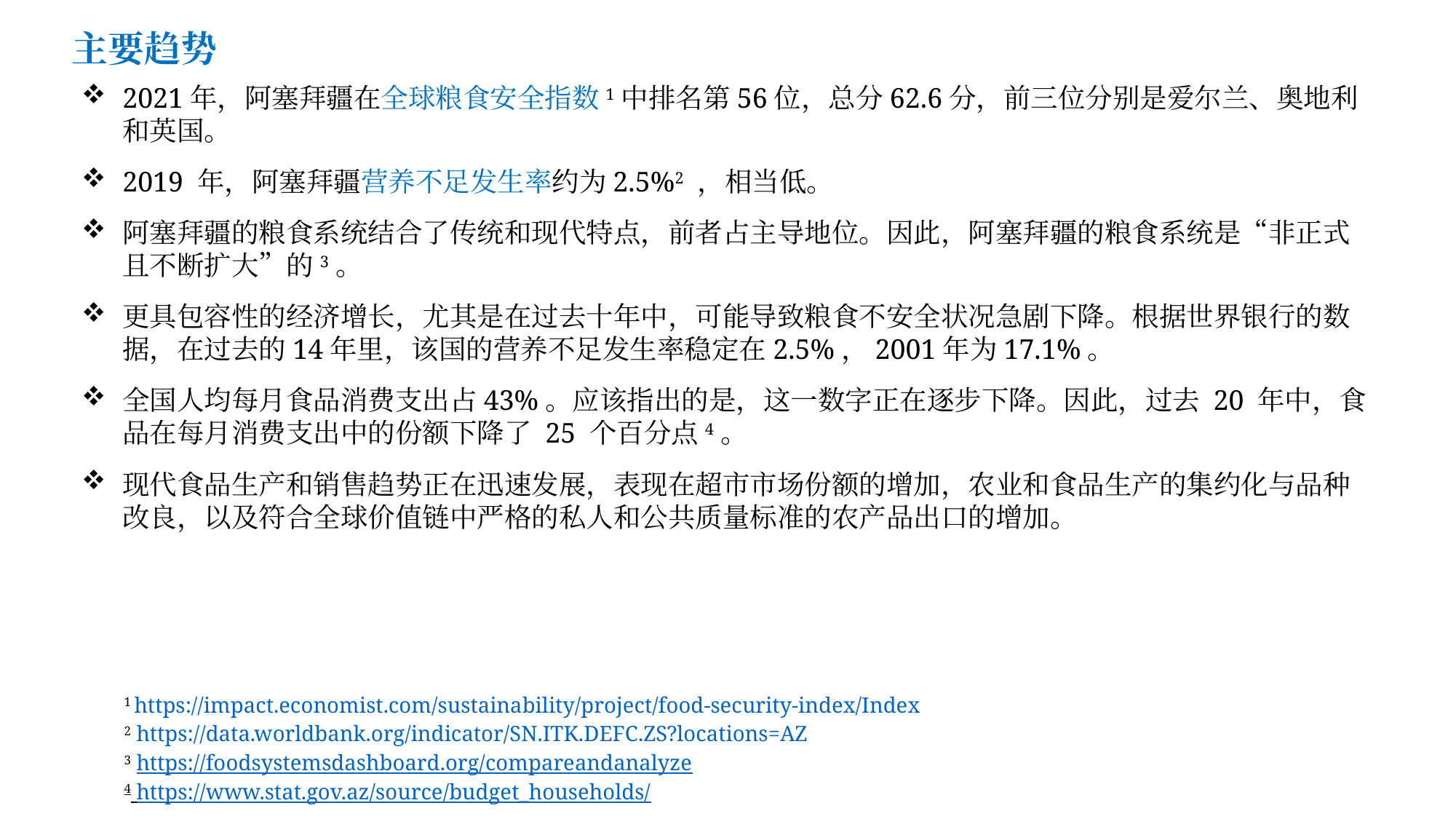

主要趋势
2021年，阿塞拜疆在全球粮食安全指数1中排名第56位，总分62.6分，前三位分别是爱尔兰、奥地利和英国。
2019 年，阿塞拜疆营养不足发生率约为2.5%2 ，相当低。
阿塞拜疆的粮食系统结合了传统和现代特点，前者占主导地位。因此，阿塞拜疆的粮食系统是“非正式且不断扩大”的3。
更具包容性的经济增长，尤其是在过去十年中，可能导致粮食不安全状况急剧下降。根据世界银行的数据，在过去的14年里，该国的营养不足发生率稳定在2.5%，2001年为17.1%。
全国人均每月食品消费支出占43%。应该指出的是，这一数字正在逐步下降。因此，过去 20 年中，食品在每月消费支出中的份额下降了 25 个百分点4。
现代食品生产和销售趋势正在迅速发展，表现在超市市场份额的增加，农业和食品生产的集约化与品种改良，以及符合全球价值链中严格的私人和公共质量标准的农产品出口的增加。
1 https://impact.economist.com/sustainability/project/food-security-index/Index
2 https://data.worldbank.org/indicator/SN.ITK.DEFC.ZS?locations=AZ
3 https://foodsystemsdashboard.org/compareandanalyze
4 https://www.stat.gov.az/source/budget_households/